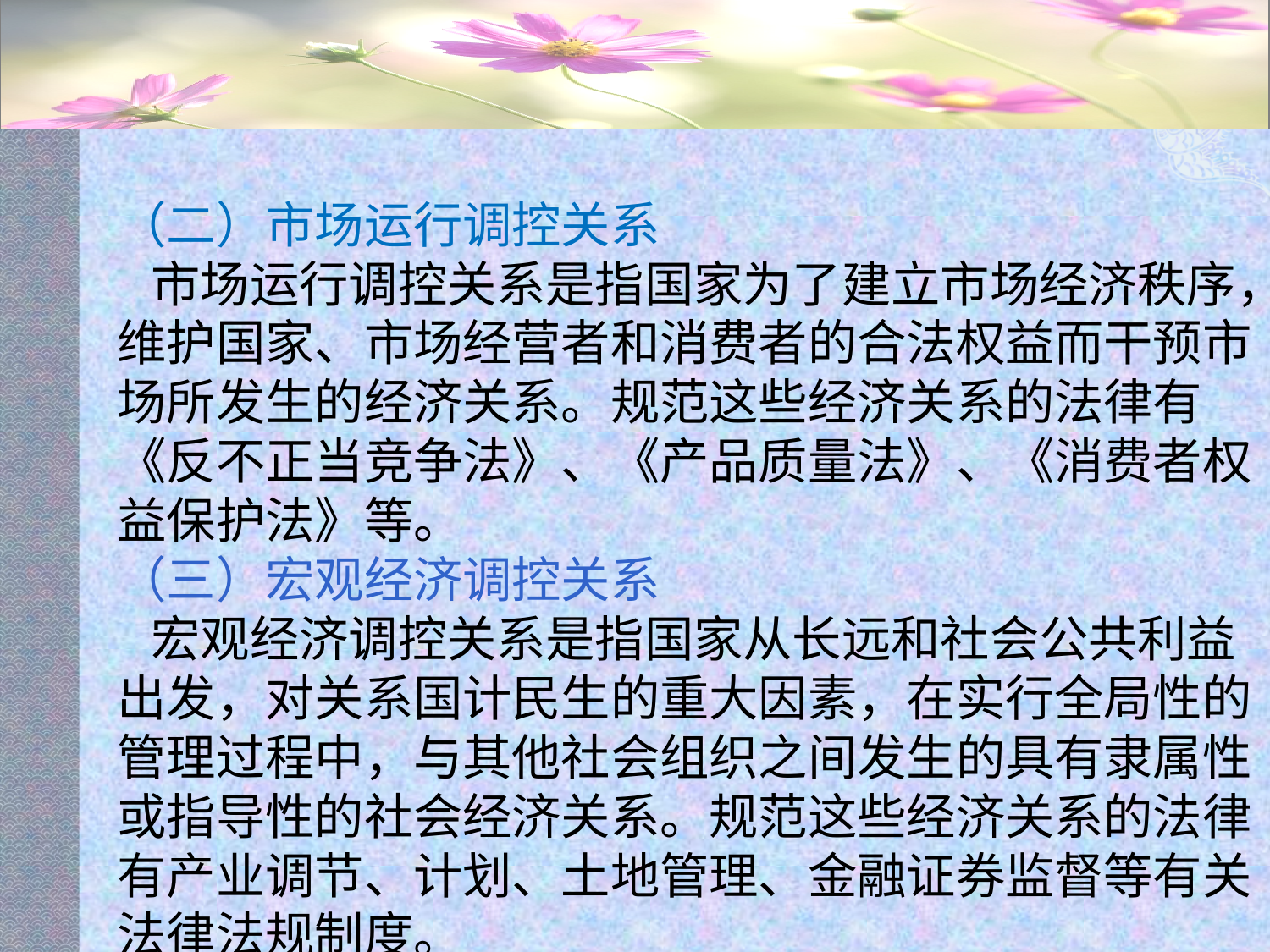

#
（二）市场运行调控关系
  市场运行调控关系是指国家为了建立市场经济秩序，维护国家、市场经营者和消费者的合法权益而干预市场所发生的经济关系。规范这些经济关系的法律有《反不正当竞争法》、《产品质量法》、《消费者权益保护法》等。
（三）宏观经济调控关系
  宏观经济调控关系是指国家从长远和社会公共利益出发，对关系国计民生的重大因素，在实行全局性的管理过程中，与其他社会组织之间发生的具有隶属性或指导性的社会经济关系。规范这些经济关系的法律有产业调节、计划、土地管理、金融证券监督等有关法律法规制度。